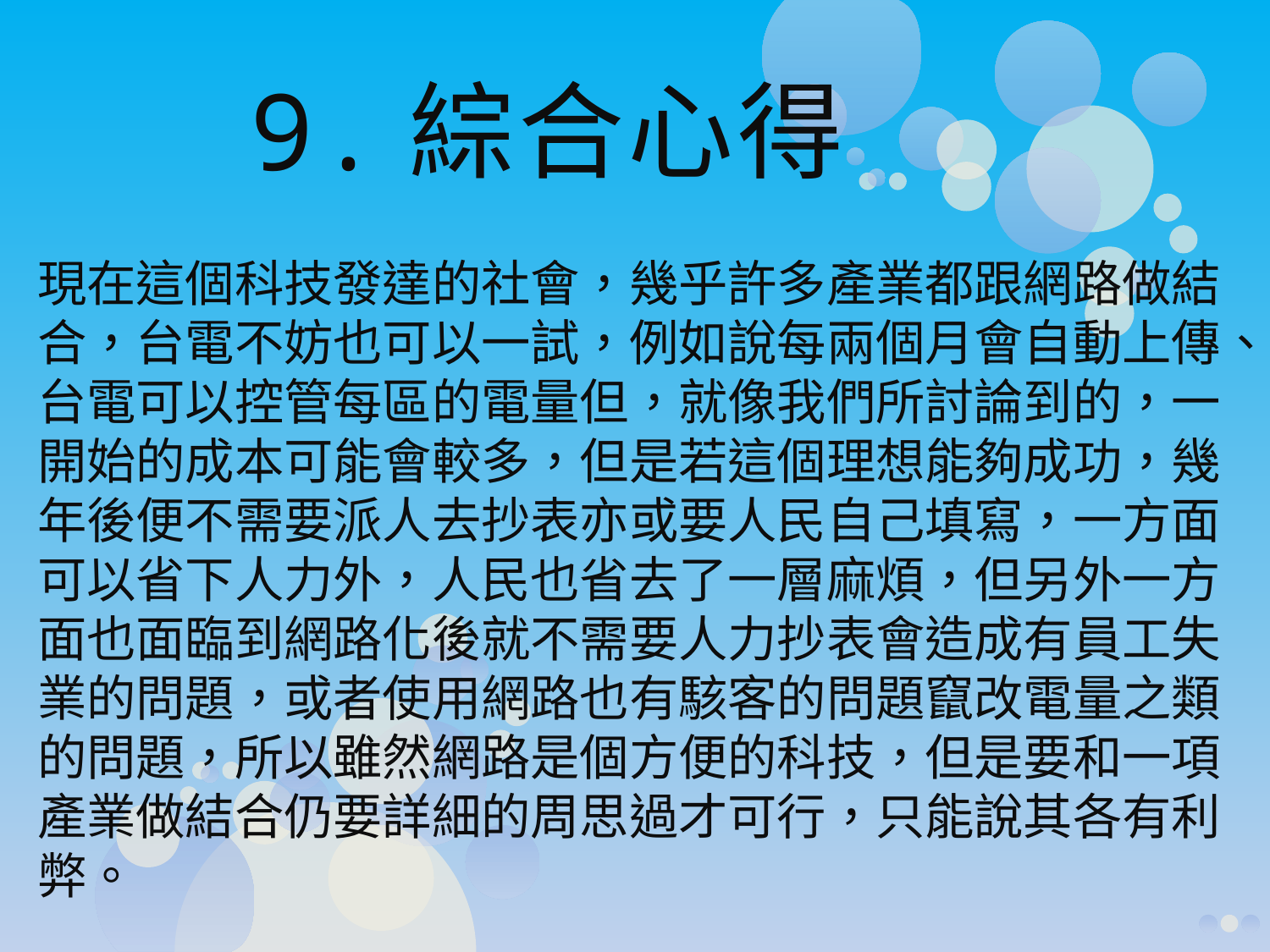

# 9.綜合心得
現在這個科技發達的社會，幾乎許多產業都跟網路做結合，台電不妨也可以一試，例如說每兩個月會自動上傳、台電可以控管每區的電量但，就像我們所討論到的，一開始的成本可能會較多，但是若這個理想能夠成功，幾年後便不需要派人去抄表亦或要人民自己填寫，一方面可以省下人力外，人民也省去了一層麻煩，但另外一方面也面臨到網路化後就不需要人力抄表會造成有員工失業的問題，或者使用網路也有駭客的問題竄改電量之類的問題，所以雖然網路是個方便的科技，但是要和一項產業做結合仍要詳細的周思過才可行，只能說其各有利弊。